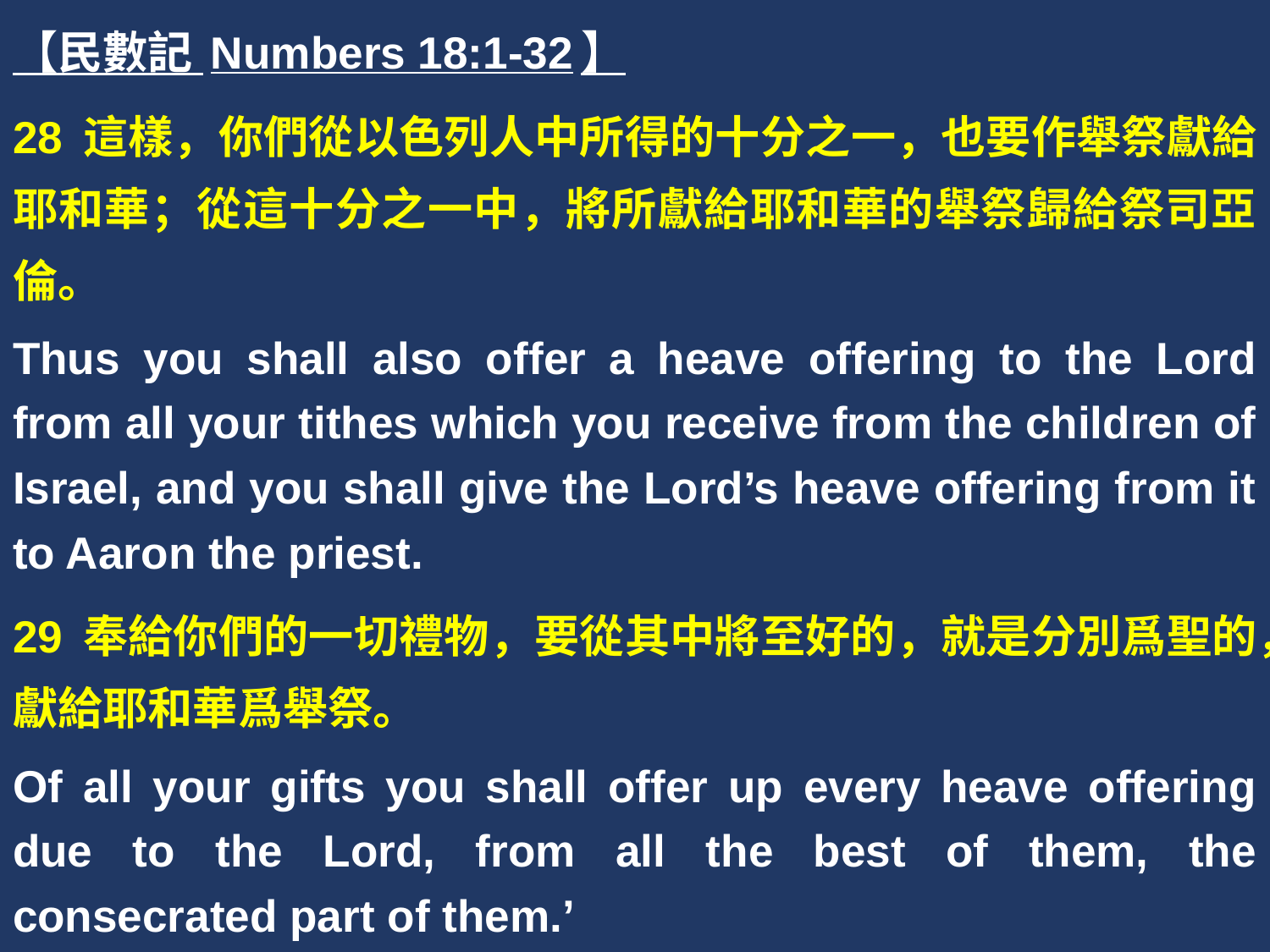

【民數記 Numbers 18:1-32】
28 這樣，你們從以色列人中所得的十分之一，也要作舉祭獻給耶和華；從這十分之一中，將所獻給耶和華的舉祭歸給祭司亞倫。
Thus you shall also offer a heave offering to the Lord from all your tithes which you receive from the children of Israel, and you shall give the Lord’s heave offering from it to Aaron the priest.
29 奉給你們的一切禮物，要從其中將至好的，就是分別爲聖的，獻給耶和華爲舉祭。
Of all your gifts you shall offer up every heave offering due to the Lord, from all the best of them, the consecrated part of them.’